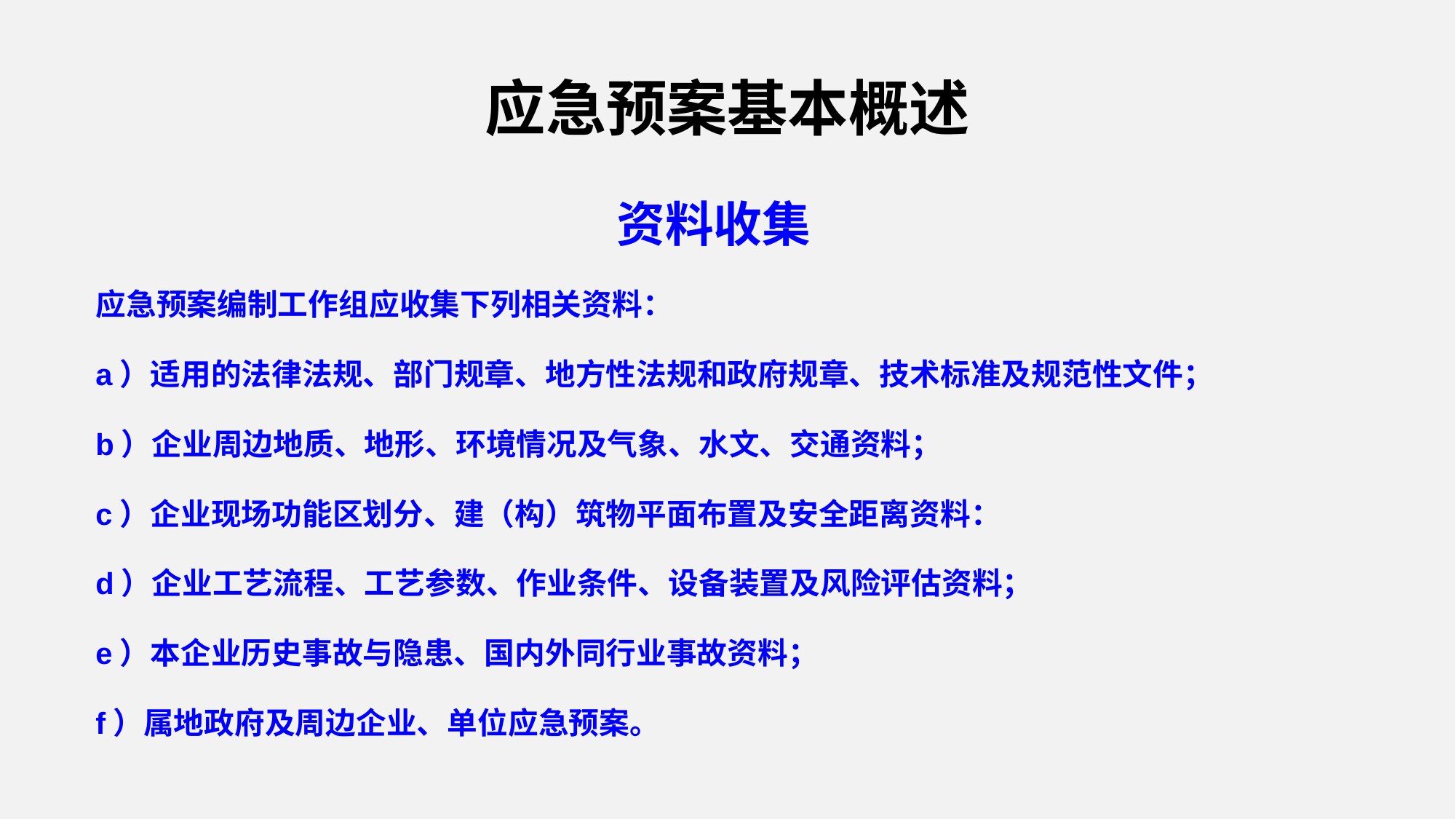

应急预案基本概述
资料收集
应急预案编制工作组应收集下列相关资料：
a）适用的法律法规、部门规章、地方性法规和政府规章、技术标准及规范性文件；
b）企业周边地质、地形、环境情况及气象、水文、交通资料；
c）企业现场功能区划分、建（构）筑物平面布置及安全距离资料：
d）企业工艺流程、工艺参数、作业条件、设备装置及风险评估资料；
e）本企业历史事故与隐患、国内外同行业事故资料；
f）属地政府及周边企业、单位应急预案。